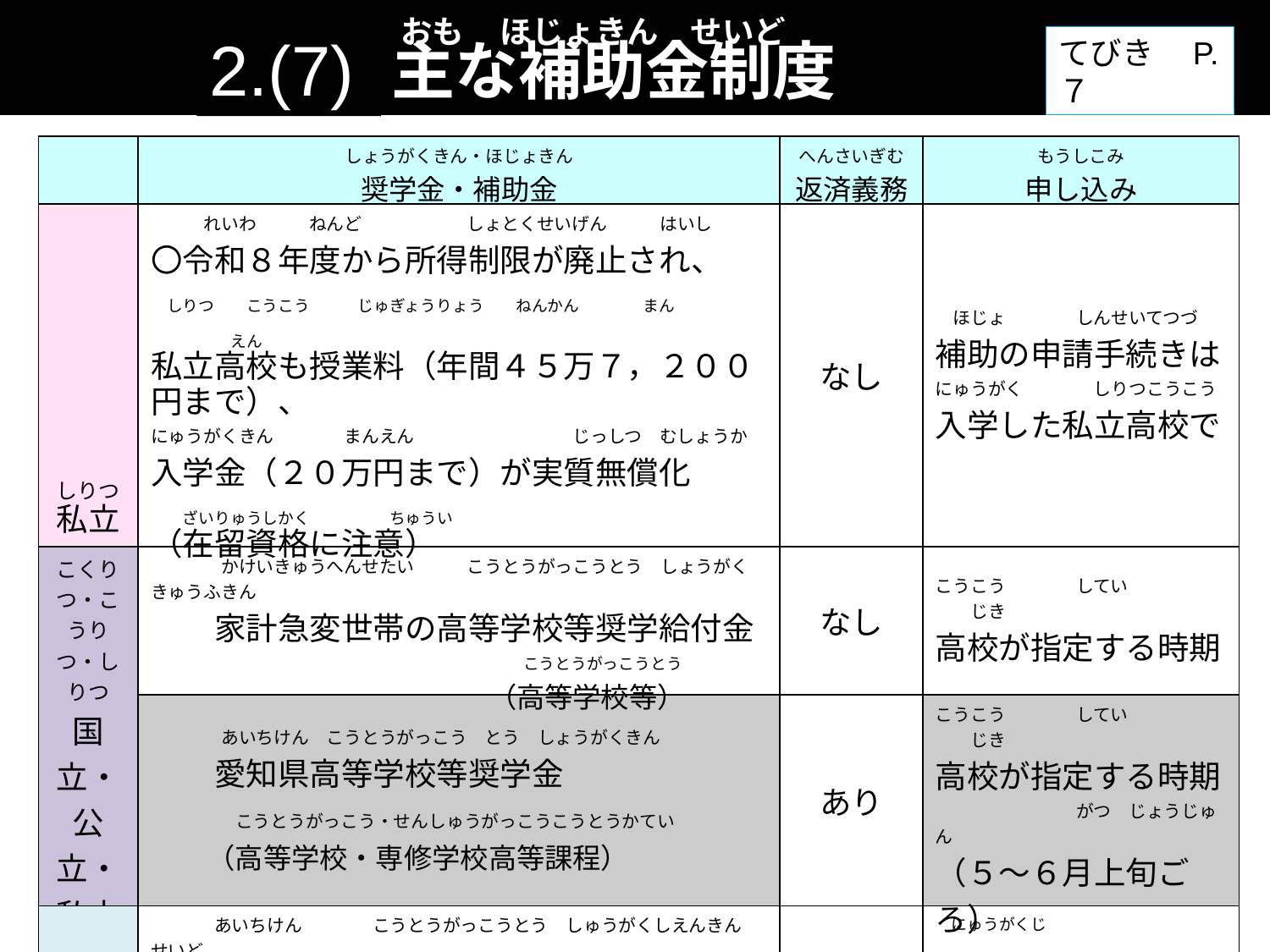

おも     ほじょきん　せいど
主な補助金制度
2.(7)
てびき　P.７
|  | しょうがくきん・ほじょきん 奨学金・補助金 | へんさいぎむ 返済義務 | もうしこみ 申し込み |
| --- | --- | --- | --- |
| しりつ 私立 | れいわ　　　ねんど　　　　　　しょとくせいげん　　　はいし 〇令和８年度から所得制限が廃止され、 　しりつ　　こうこう　　　じゅぎょうりょう　　ねんかん　　　　まん　　　　　　　　　　えん 私立高校も授業料（年間４５万７，２００円まで）、 にゅうがくきん　　　　まんえん　　　　　　　　　じっしつ　むしょうか 入学金（２０万円まで）が実質無償化 　　ざいりゅうしかく　　　　　ちゅうい （在留資格に注意） | なし | ほじょ　　　　しんせいてつづ 補助の申請手続きは にゅうがく　　　　しりつこうこう 入学した私立高校で |
| こくりつ・こうりつ・しりつ 国立・公立・私立 | かけいきゅうへんせたい　　　こうとうがっこうとう　しょうがくきゅうふきん 　　家計急変世帯の高等学校等奨学給付金 　　　　　　　　　　　　　　　　　　　　　　　こうとうがっこうとう 　　　　　　　　　　　　（高等学校等） | なし | こうこう　　　　してい　　　　　　　じき 高校が指定する時期 |
|  | あいちけん　こうとうがっこう　とう　しょうがくきん 　　愛知県高等学校等奨学金 　　　こうとうがっこう・せんしゅうがっこうこうとうかてい 　　（高等学校・専修学校高等課程） | あり | こうこう　　　　してい　　　　　　　じき 高校が指定する時期 　　　　　　　　がつ　じょうじゅん （５～６月上旬ごろ） |
| こうりつ 公立 | あいちけん　　　　こうとうがっこうとう　しゅうがくしえんきん　せいど 　　愛知県　高等学校等就学支援金制度 　　　　　こうりつ　　ぜんにちせい・ていじせい・つうしんせい 　　（公立の全日制・定時制・通信制） | なし | にゅうがくじ　　　　　　　　　　　　　　　　 入学時に げんそく　　　　　　　　　　　　　　しんせい 原則オンライン申請 |